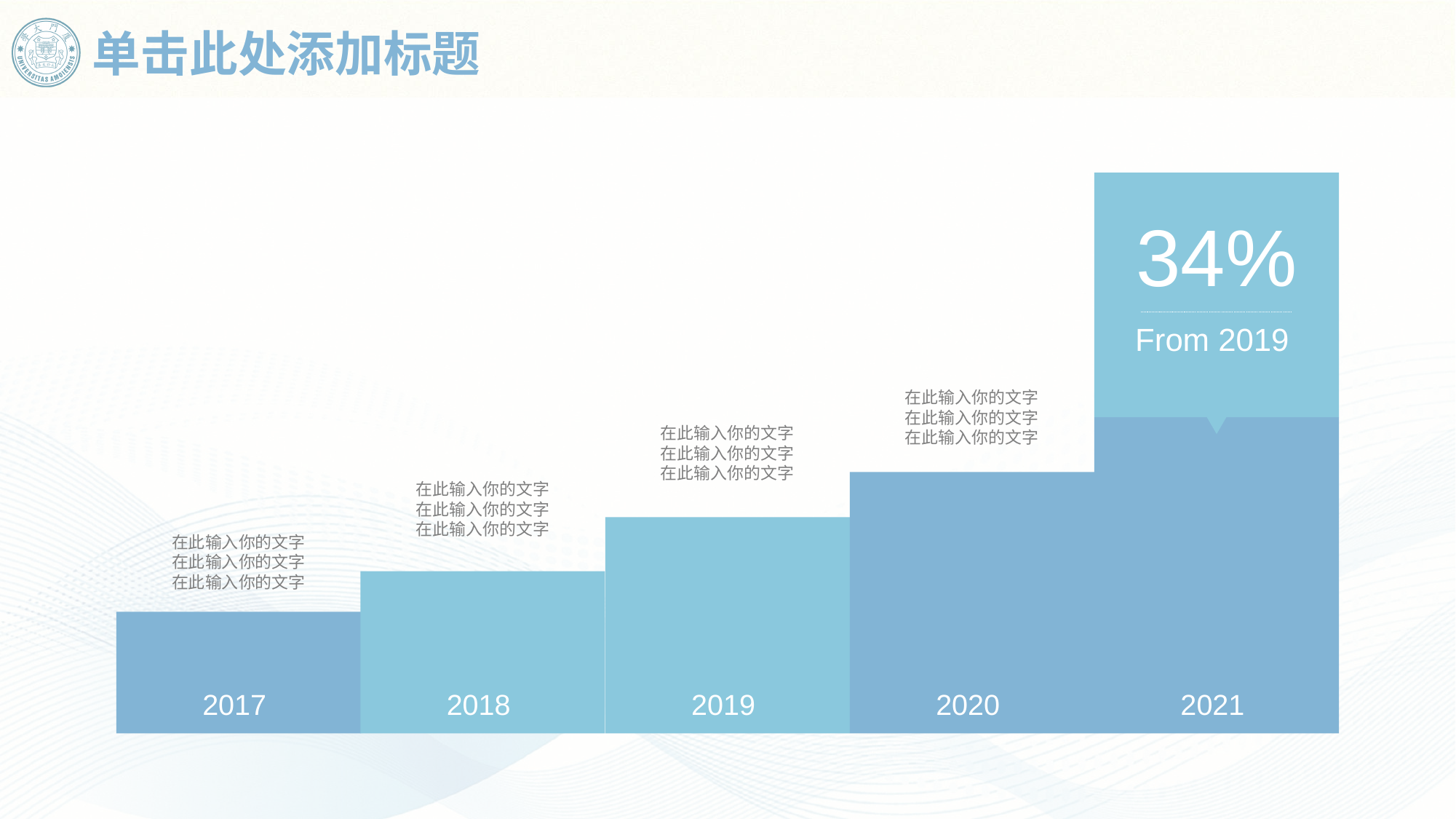

# 单击此处添加标题

34%
From 2019
在此输入你的文字
在此输入你的文字
在此输入你的文字
在此输入你的文字
在此输入你的文字
在此输入你的文字

在此输入你的文字
在此输入你的文字
在此输入你的文字

在此输入你的文字
在此输入你的文字
在此输入你的文字

2017
2018
2019
2020
2021